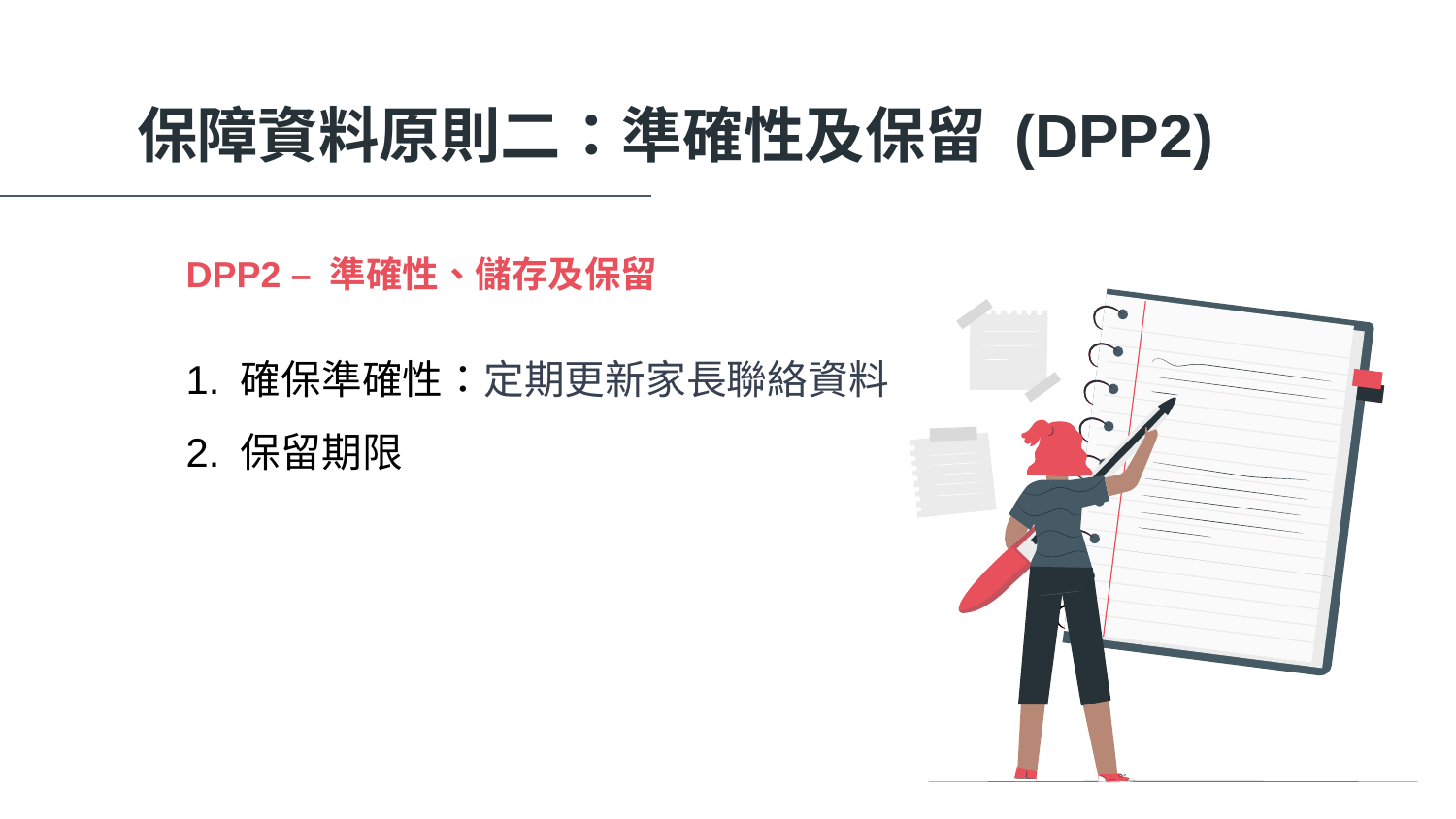

保障資料原則二：準確性及保留 (DPP2)
# DPP2 – 準確性、儲存及保留

1. 確保準確性：定期更新家長聯絡資料
2. 保留期限